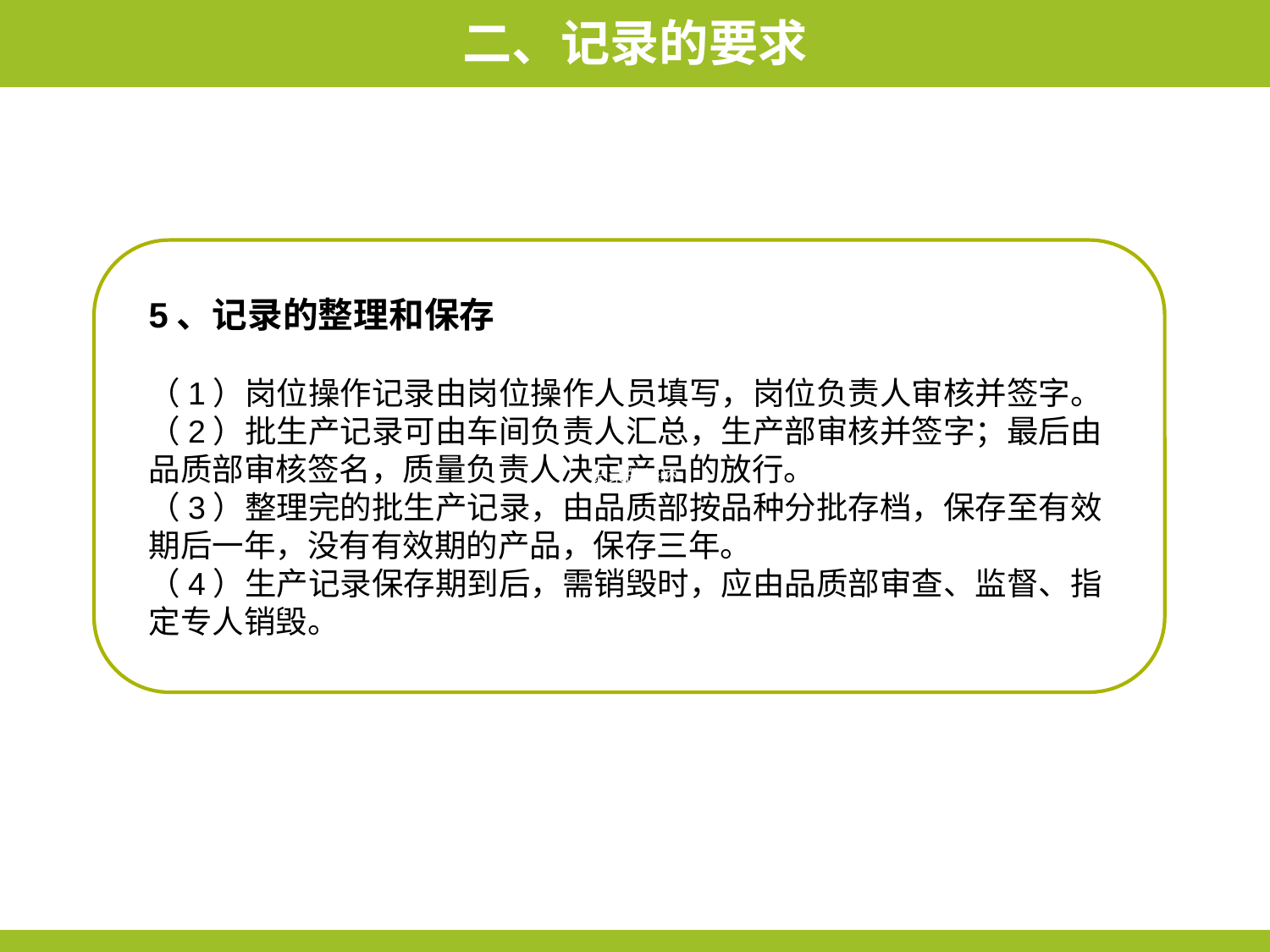

# 二、记录的要求
5、记录的整理和保存

（1）岗位操作记录由岗位操作人员填写，岗位负责人审核并签字。
（2）批生产记录可由车间负责人汇总，生产部审核并签字；最后由品质部审核签名，质量负责人决定产品的放行。
（3）整理完的批生产记录，由品质部按品种分批存档，保存至有效期后一年，没有有效期的产品，保存三年。
（4）生产记录保存期到后，需销毁时，应由品质部审查、监督、指定专人销毁。
记录的概述